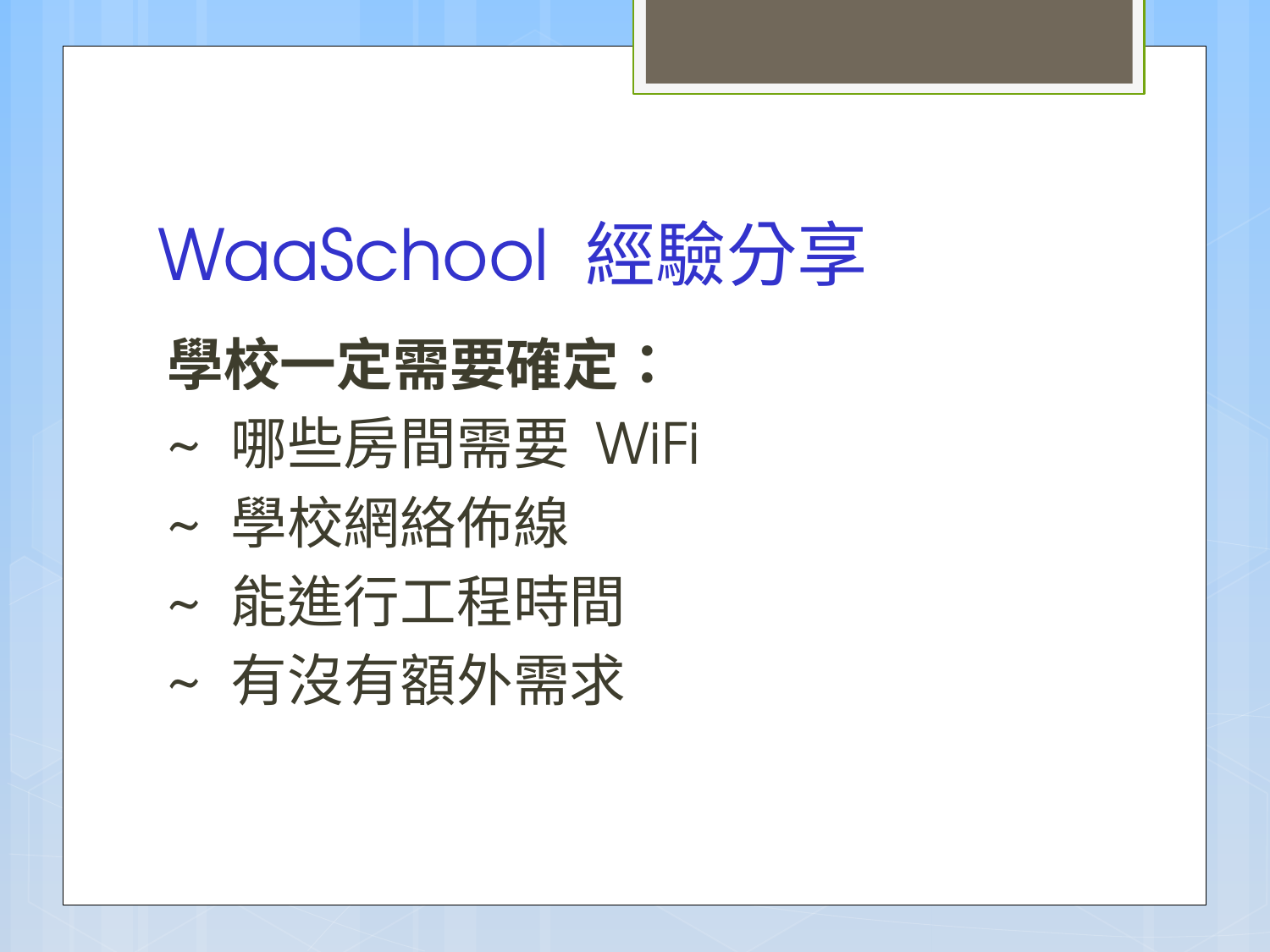

WaaSchool 經驗分享
學校一定需要確定：
~ 哪些房間需要 WiFi
~ 學校網絡佈線
~ 能進行工程時間
~ 有沒有額外需求